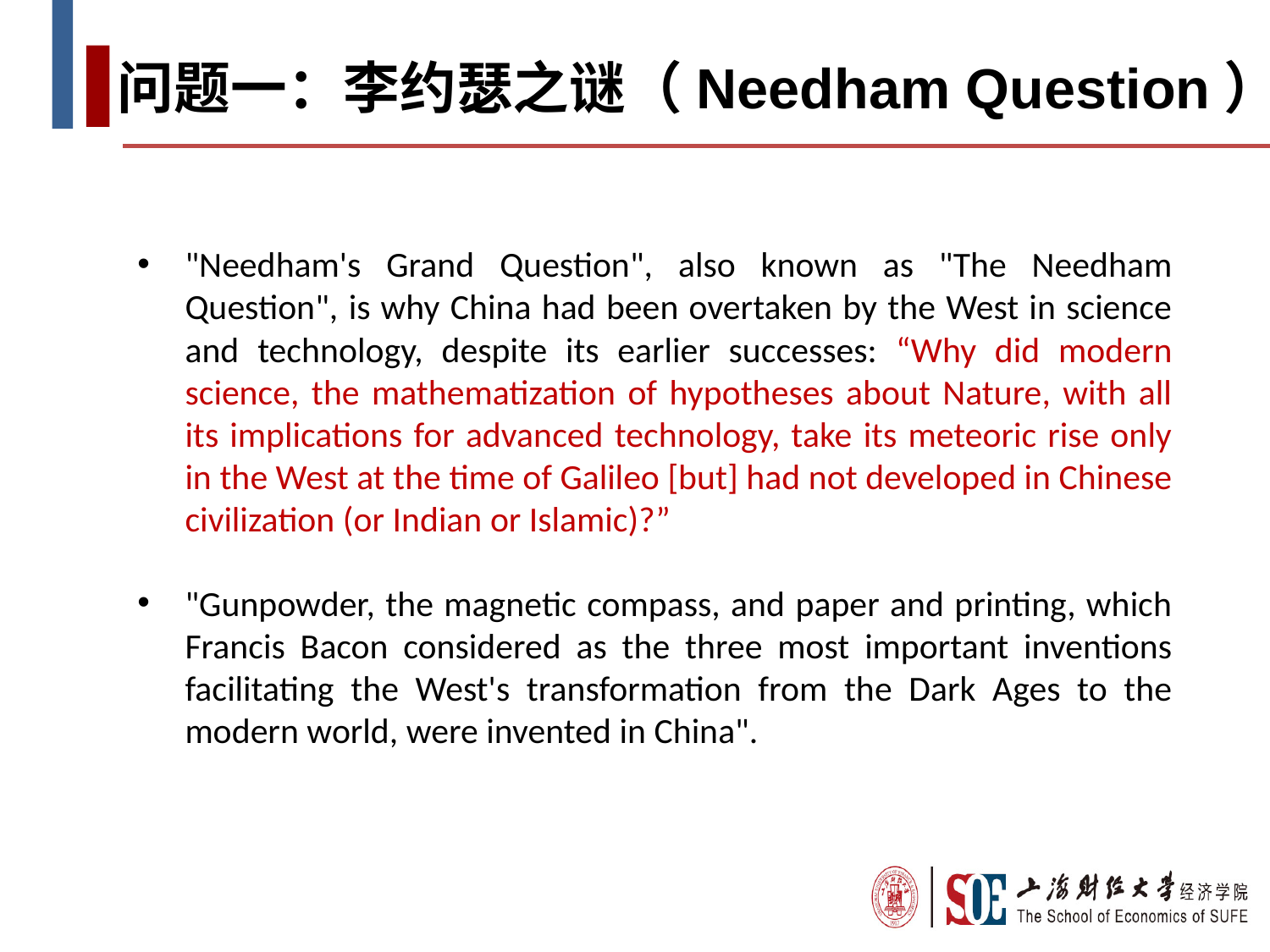

问题一：李约瑟之谜（Needham Question）
"Needham's Grand Question", also known as "The Needham Question", is why China had been overtaken by the West in science and technology, despite its earlier successes: “Why did modern science, the mathematization of hypotheses about Nature, with all its implications for advanced technology, take its meteoric rise only in the West at the time of Galileo [but] had not developed in Chinese civilization (or Indian or Islamic)?”

"Gunpowder, the magnetic compass, and paper and printing, which Francis Bacon considered as the three most important inventions facilitating the West's transformation from the Dark Ages to the modern world, were invented in China".